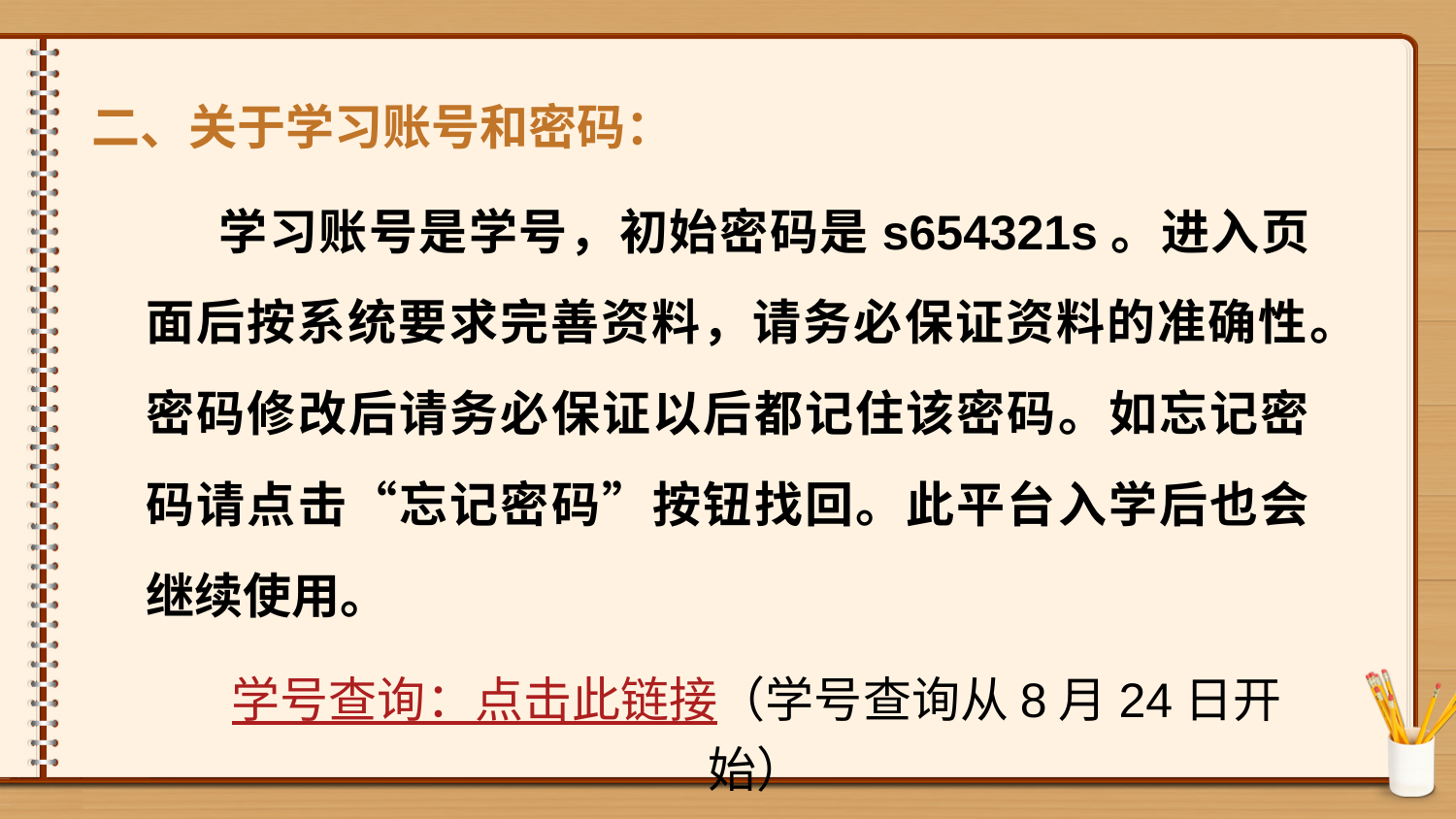

二、关于学习账号和密码：
学习账号是学号，初始密码是s654321s。进入页面后按系统要求完善资料，请务必保证资料的准确性。密码修改后请务必保证以后都记住该密码。如忘记密码请点击“忘记密码”按钮找回。此平台入学后也会继续使用。
学号查询：点击此链接（学号查询从8月24日开始）